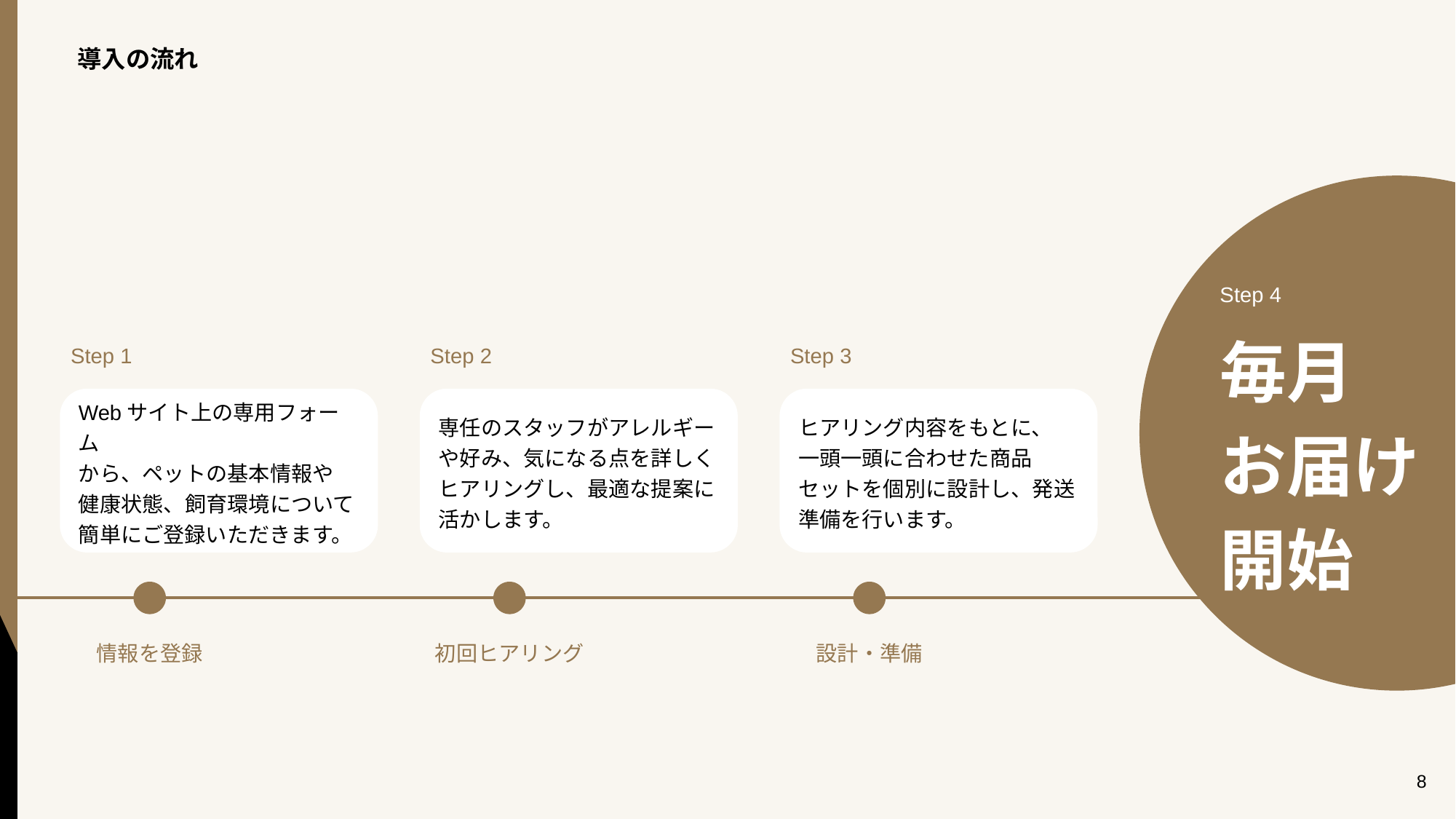

導入の流れ

Step 4
毎月
お届け
開始
Step 1
Step 2
Step 3
Webサイト上の専用フォーム
から、ペットの基本情報や
健康状態、飼育環境について
簡単にご登録いただきます。
専任のスタッフがアレルギー
や好み、気になる点を詳しく
ヒアリングし、最適な提案に
活かします。
ヒアリング内容をもとに、
一頭一頭に合わせた商品
セットを個別に設計し、発送
準備を行います。

情報を登録
初回ヒアリング
設計・準備
8